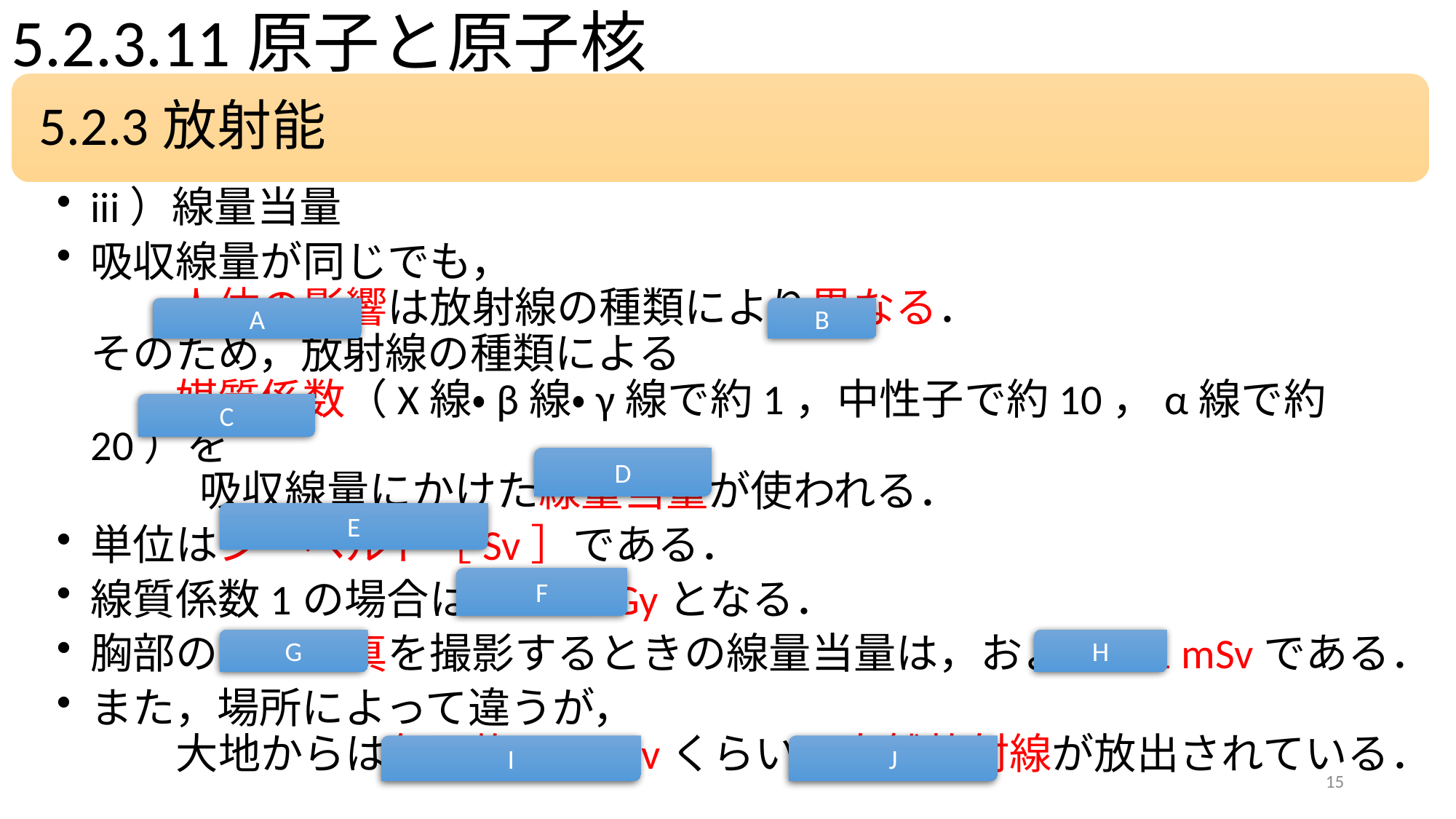

# 5.2.3.11原子と原子核
5.2.3放射能
iii）線量当量
吸収線量が同じでも，
　　人体の影響は放射線の種類により異なる．
そのため，放射線の種類による
　　媒質係数（X線・β線・γ線で約1，中性子で約10，α線で約20）を
	吸収線量にかけた線量当量が使われる．
単位はシーベルト［Sv］である．
線質係数1の場合は1 Sv =1 Gyとなる．
胸部のX線写真を撮影するときの線量当量は，およそ0.1 mSvである．
また，場所によって違うが，
         大地からは年平均0.5 mSvくらいの自然放射線が放出されている．

A
B
C
D
E
F
H
G
I
J
15